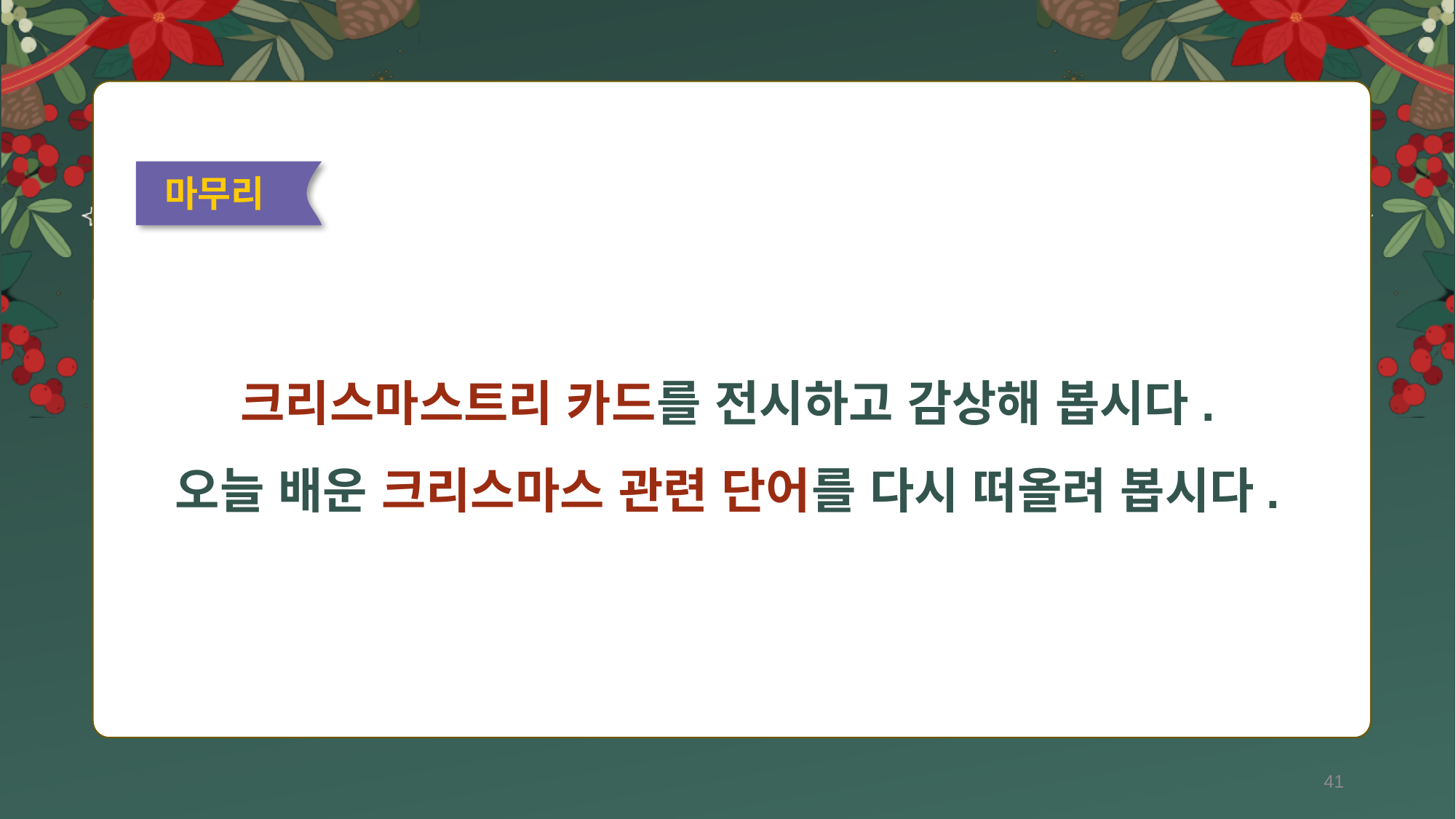

마무리
크리스마스트리 카드를 전시하고 감상해 봅시다.
오늘 배운 크리스마스 관련 단어를 다시 떠올려 봅시다.